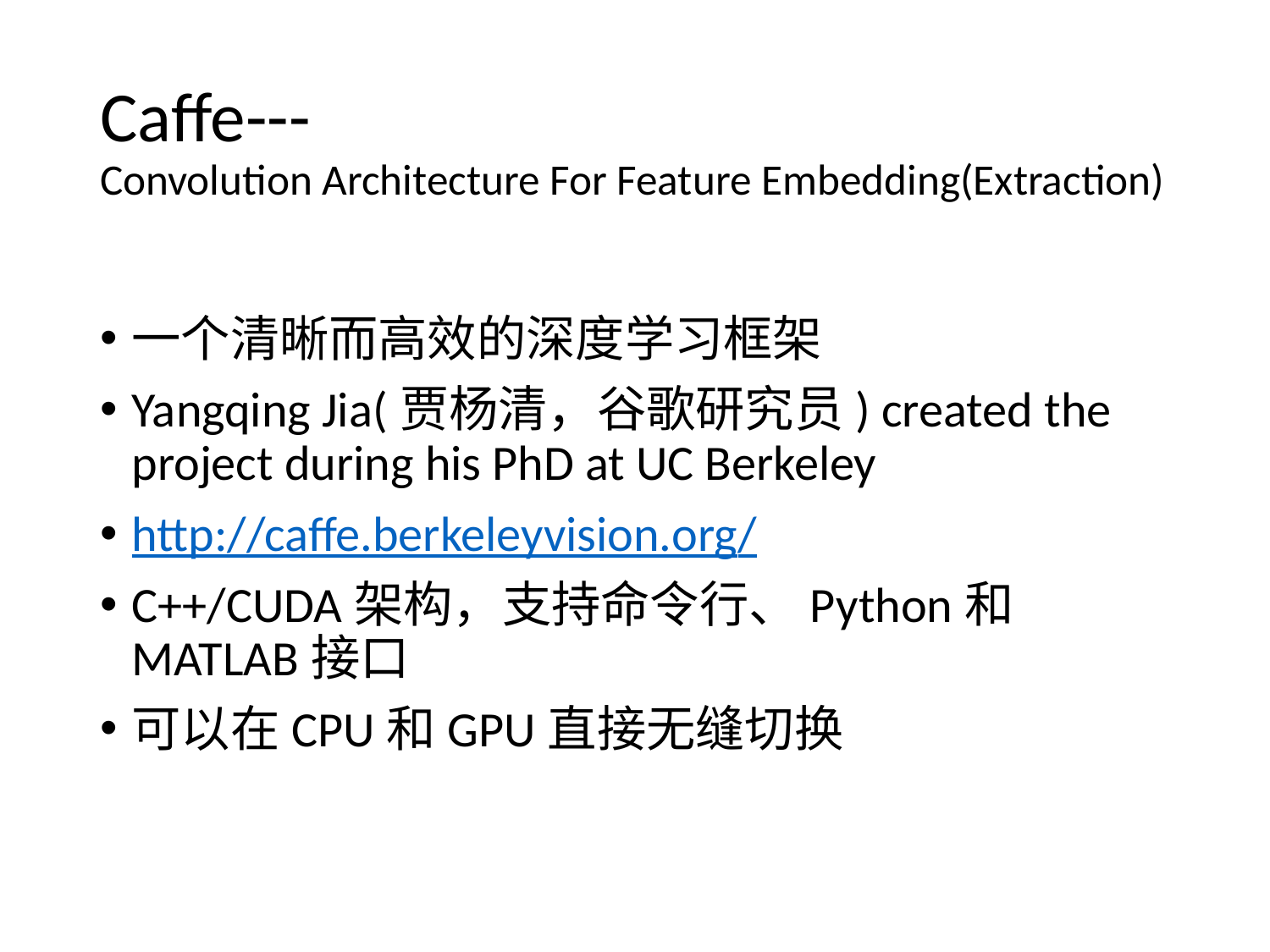

# Caffe--- Convolution Architecture For Feature Embedding(Extraction)
一个清晰而高效的深度学习框架
Yangqing Jia(贾杨清，谷歌研究员) created the project during his PhD at UC Berkeley
http://caffe.berkeleyvision.org/
C++/CUDA架构，支持命令行、Python和MATLAB接口
可以在CPU和GPU直接无缝切换